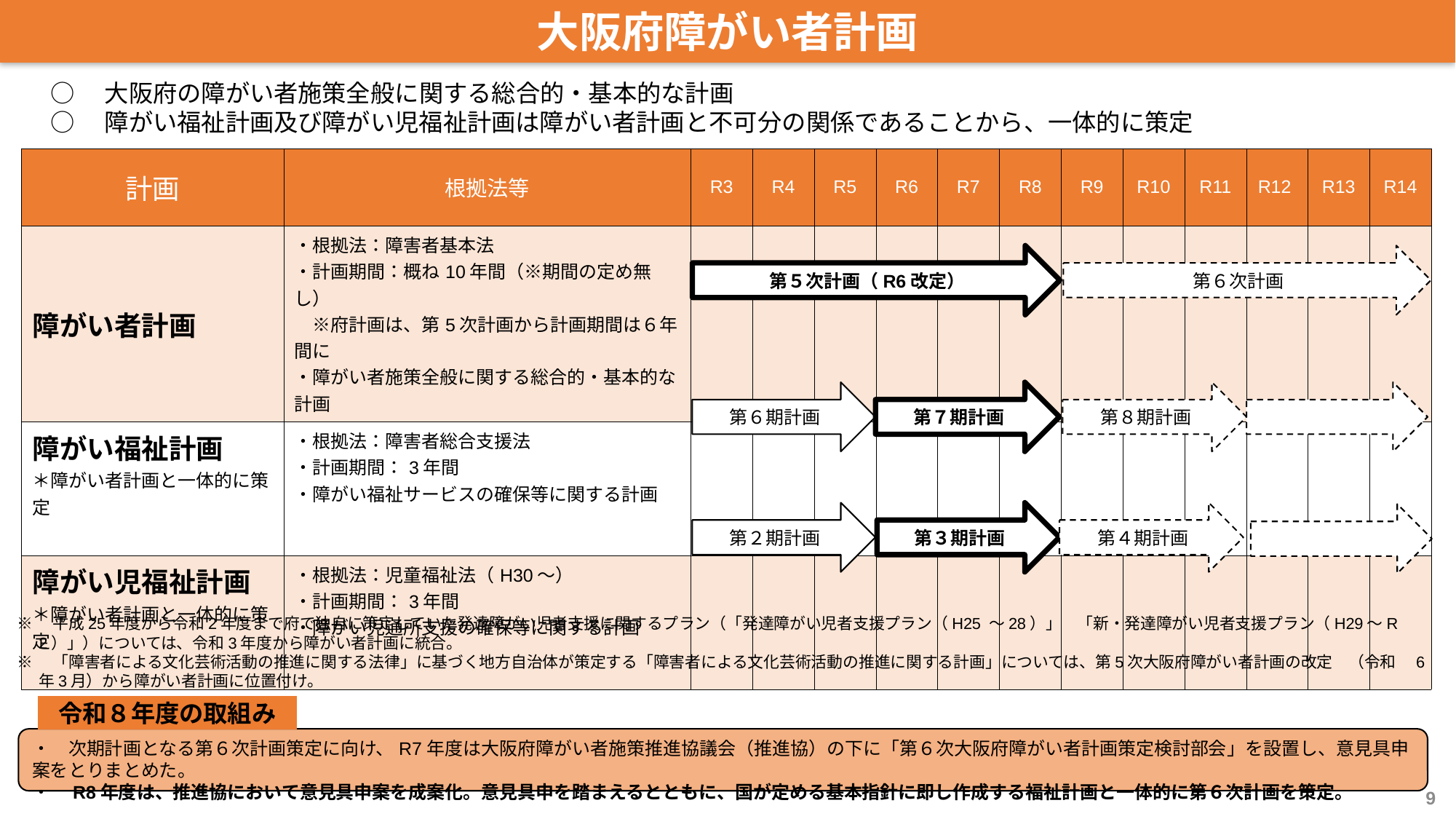

大阪府障がい者計画
○　大阪府の障がい者施策全般に関する総合的・基本的な計画
○　障がい福祉計画及び障がい児福祉計画は障がい者計画と不可分の関係であることから、一体的に策定
| 計画 | 根拠法等 | R3 | R4 | R5 | R6 | R7 | R8 | R9 | R10 | R11 | R12 | R13 | R14 |
| --- | --- | --- | --- | --- | --- | --- | --- | --- | --- | --- | --- | --- | --- |
| 障がい者計画 | ・根拠法：障害者基本法 ・計画期間：概ね10年間（※期間の定め無し） 　※府計画は、第5次計画から計画期間は６年間に ・障がい者施策全般に関する総合的・基本的な計画 |  |  |  |  |  |  |  |  |  |  |  |  |
| 障がい福祉計画 ＊障がい者計画と一体的に策定 | ・根拠法：障害者総合支援法 ・計画期間：3年間 ・障がい福祉サービスの確保等に関する計画 |  |  |  |  |  |  |  |  |  |  |  |  |
| 障がい児福祉計画 ＊障がい者計画と一体的に策定 | ・根拠法：児童福祉法（H30～） ・計画期間：3年間 ・障がい児通所支援の確保等に関する計画 |  |  |  |  |  |  |  |  |  |  |  |  |
第５次計画（R6改定）
第６次計画
第７期計画
第８期計画

第６期計画
第２期計画
第３期計画
第４期計画

※　平成25年度から令和2年度まで府で独自に策定していた発達障がい児者支援に関するプラン（「発達障がい児者支援プラン（H25 ～28）」　「新・発達障がい児者支援プラン（H29～R2）」）については、令和3年度から障がい者計画に統合。
※　「障害者による文化芸術活動の推進に関する法律」に基づく地方自治体が策定する「障害者による文化芸術活動の推進に関する計画」については、第5次大阪府障がい者計画の改定　（令和　6年3月）から障がい者計画に位置付け。
令和８年度の取組み
・　次期計画となる第６次計画策定に向け、R7年度は大阪府障がい者施策推進協議会（推進協）の下に「第６次大阪府障がい者計画策定検討部会」を設置し、意見具申案をとりまとめた。
・　R8年度は、推進協において意見具申案を成案化。意見具申を踏まえるとともに、国が定める基本指針に即し作成する福祉計画と一体的に第６次計画を策定。
9